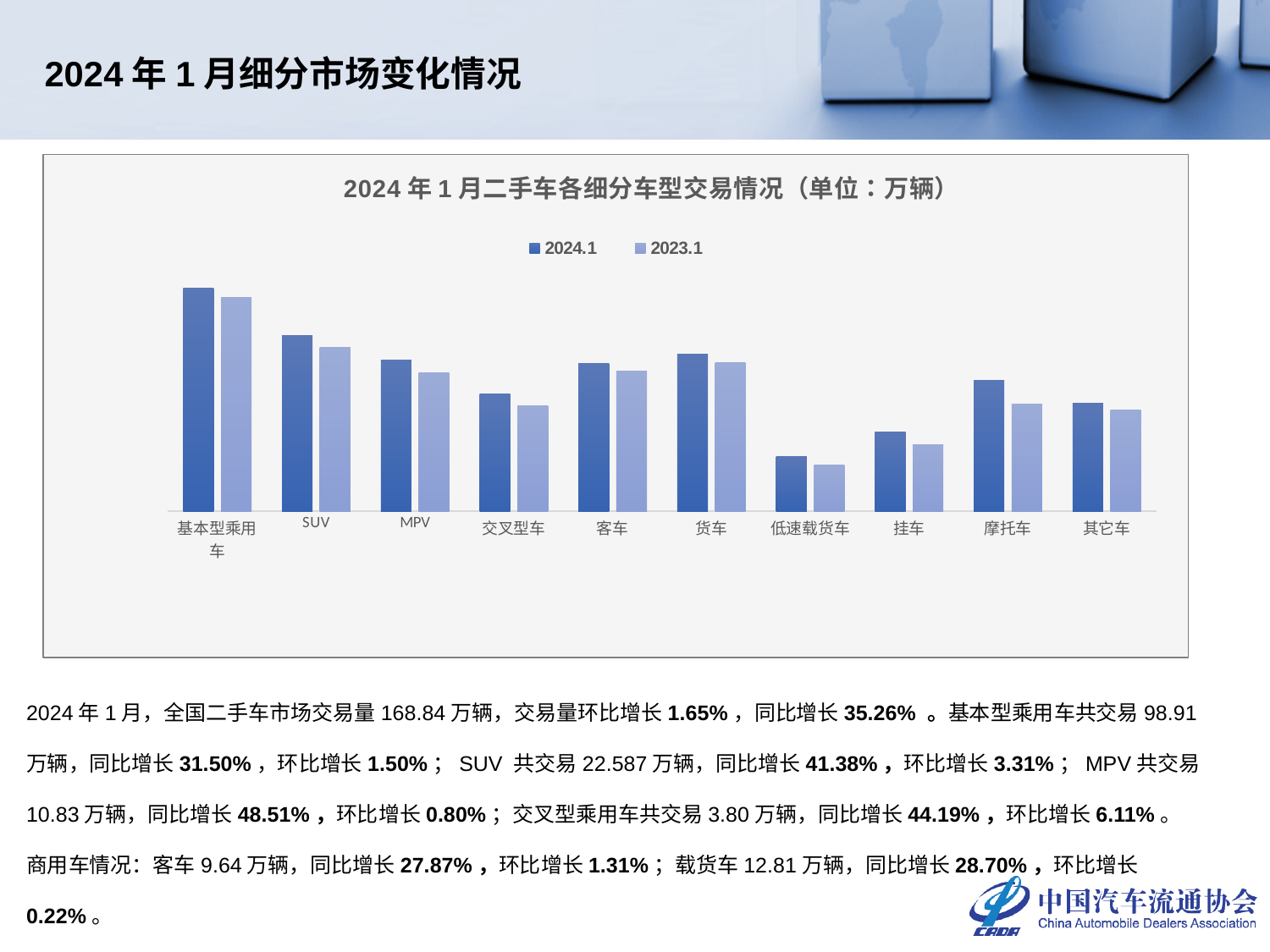

2024年1月细分市场变化情况

### Chart: 2024年1月二手车各细分车型交易情况（单位：万辆）

| Category | 2024.1 | 2023.1 |
|---|---|---|
| 基本型乘用车 | 98.9085 | 75.2165 |
| SUV | 22.5766 | 15.9692 |
| MPV | 10.8256 | 7.2895 |
| 交叉型车 | 3.7973 | 2.6336 |
| 客车 | 9.6441 | 7.5423 |
| 货车 | 12.8149 | 9.9575 |
| 低速载货车 | 0.5401 | 0.418 |
| 挂车 | 1.1632 | 0.7884 |
| 摩托车 | 5.7434 | 2.7446 |
| 其它车 | 2.8229 | 2.261 |
2024年1月，全国二手车市场交易量168.84万辆，交易量环比增长1.65%，同比增长35.26% 。基本型乘用车共交易98.91万辆，同比增长31.50%，环比增长1.50%；SUV 共交易22.587万辆，同比增长41.38%，环比增长3.31%；MPV共交易10.83万辆，同比增长48.51%，环比增长0.80%；交叉型乘用车共交易3.80万辆，同比增长44.19%，环比增长6.11%。
商用车情况：客车9.64万辆，同比增长27.87%，环比增长1.31%；载货车12.81万辆，同比增长28.70%，环比增长0.22%。